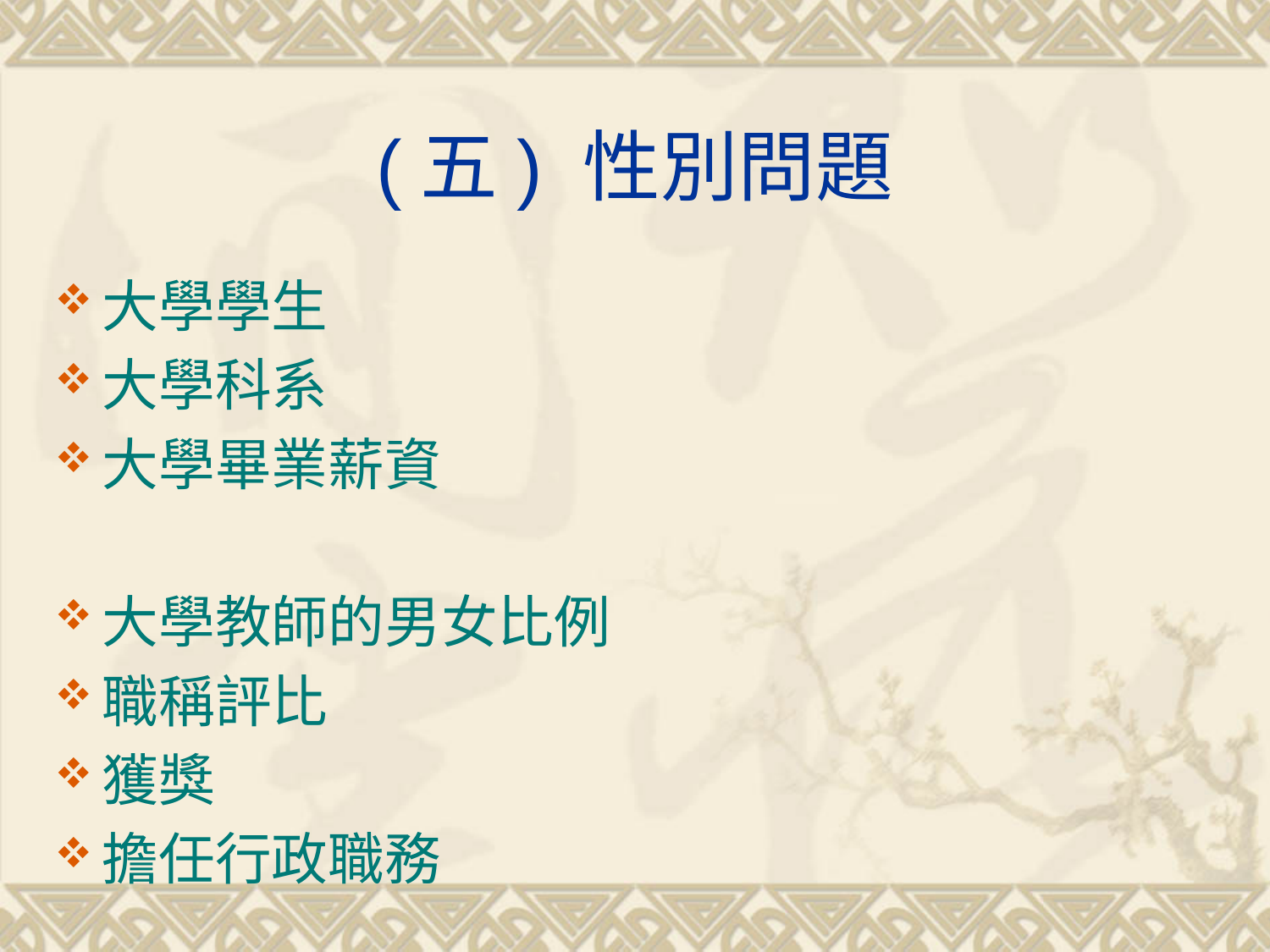

# (五) 性別問題
大學學生
大學科系
大學畢業薪資

大學教師的男女比例
職稱評比
獲獎
擔任行政職務